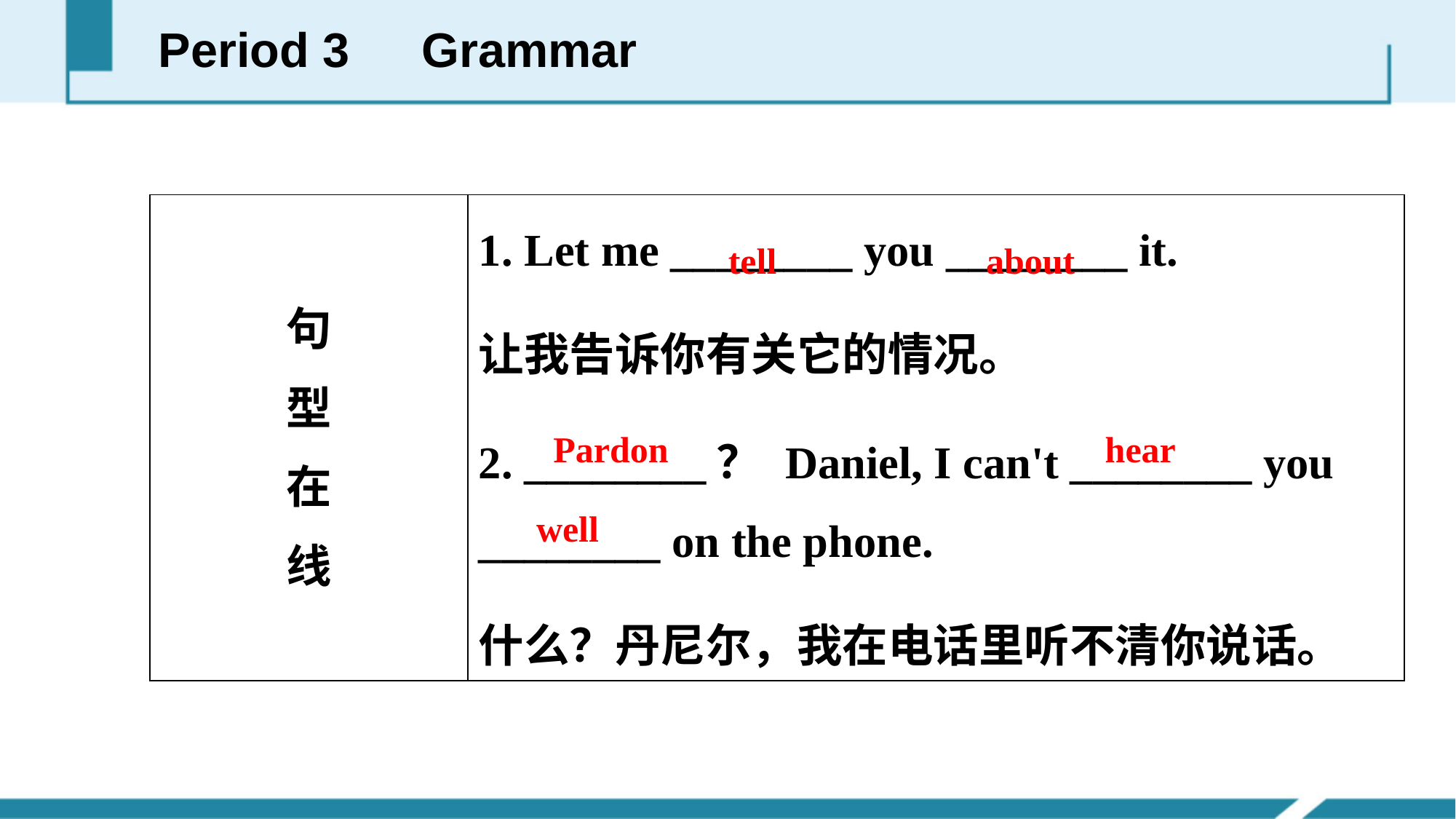

Period 3　Grammar
| 句 型 在 线 | 1. Let me \_\_\_\_\_\_\_\_ you \_\_\_\_\_\_\_\_ it. 让我告诉你有关它的情况。 2. \_\_\_\_\_\_\_\_？ Daniel, I can't \_\_\_\_\_\_\_\_ you \_\_\_\_\_\_\_\_ on the phone. 什么？丹尼尔，我在电话里听不清你说话。 |
| --- | --- |
tell                       about

Pardon                                                hear
well